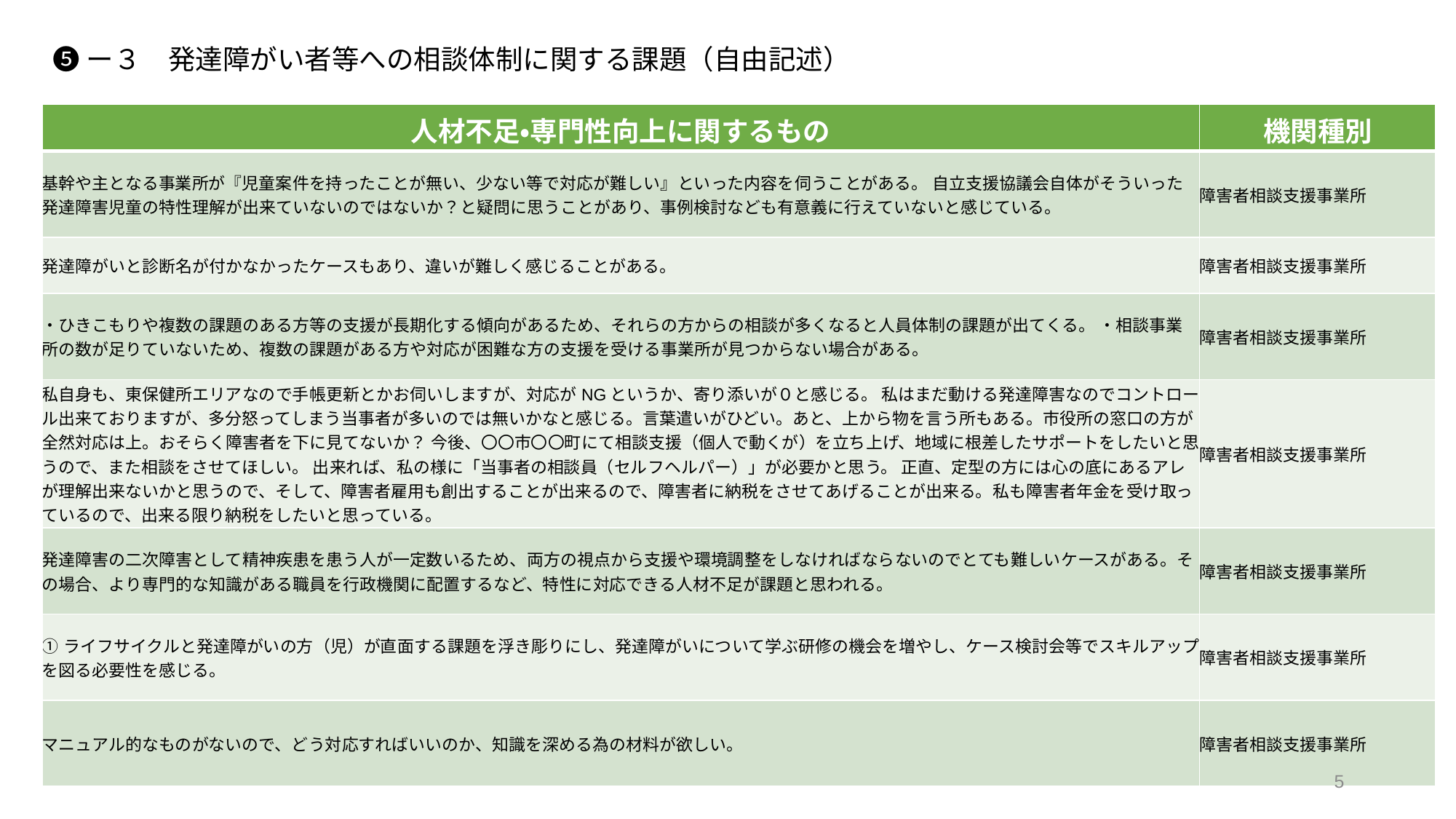

❺ー３　発達障がい者等への相談体制に関する課題（自由記述）
| 人材不足・専門性向上に関するもの | 機関種別 |
| --- | --- |
| 基幹や主となる事業所が『児童案件を持ったことが無い、少ない等で対応が難しい』といった内容を伺うことがある。 自立支援協議会自体がそういった発達障害児童の特性理解が出来ていないのではないか？と疑問に思うことがあり、事例検討なども有意義に行えていないと感じている。 | 障害者相談支援事業所 |
| 発達障がいと診断名が付かなかったケースもあり、違いが難しく感じることがある。 | 障害者相談支援事業所 |
| ・ひきこもりや複数の課題のある方等の支援が長期化する傾向があるため、それらの方からの相談が多くなると人員体制の課題が出てくる。 ・相談事業所の数が足りていないため、複数の課題がある方や対応が困難な方の支援を受ける事業所が見つからない場合がある。 | 障害者相談支援事業所 |
| 私自身も、東保健所エリアなので手帳更新とかお伺いしますが、対応がNGというか、寄り添いが０と感じる。 私はまだ動ける発達障害なのでコントロール出来ておりますが、多分怒ってしまう当事者が多いのでは無いかなと感じる。言葉遣いがひどい。あと、上から物を言う所もある。市役所の窓口の方が全然対応は上。おそらく障害者を下に見てないか？ 今後、〇〇市〇〇町にて相談支援（個人で動くが）を立ち上げ、地域に根差したサポートをしたいと思うので、また相談をさせてほしい。 出来れば、私の様に「当事者の相談員（セルフヘルパー）」が必要かと思う。 正直、定型の方には心の底にあるアレが理解出来ないかと思うので、そして、障害者雇用も創出することが出来るので、障害者に納税をさせてあげることが出来る。私も障害者年金を受け取っているので、出来る限り納税をしたいと思っている。 | 障害者相談支援事業所 |
| 発達障害の二次障害として精神疾患を患う人が一定数いるため、両方の視点から支援や環境調整をしなければならないのでとても難しいケースがある。その場合、より専門的な知識がある職員を行政機関に配置するなど、特性に対応できる人材不足が課題と思われる。 | 障害者相談支援事業所 |
| ①ライフサイクルと発達障がいの方（児）が直面する課題を浮き彫りにし、発達障がいについて学ぶ研修の機会を増やし、ケース検討会等でスキルアップを図る必要性を感じる。 | 障害者相談支援事業所 |
| マニュアル的なものがないので、どう対応すればいいのか、知識を深める為の材料が欲しい。 | 障害者相談支援事業所 |
5